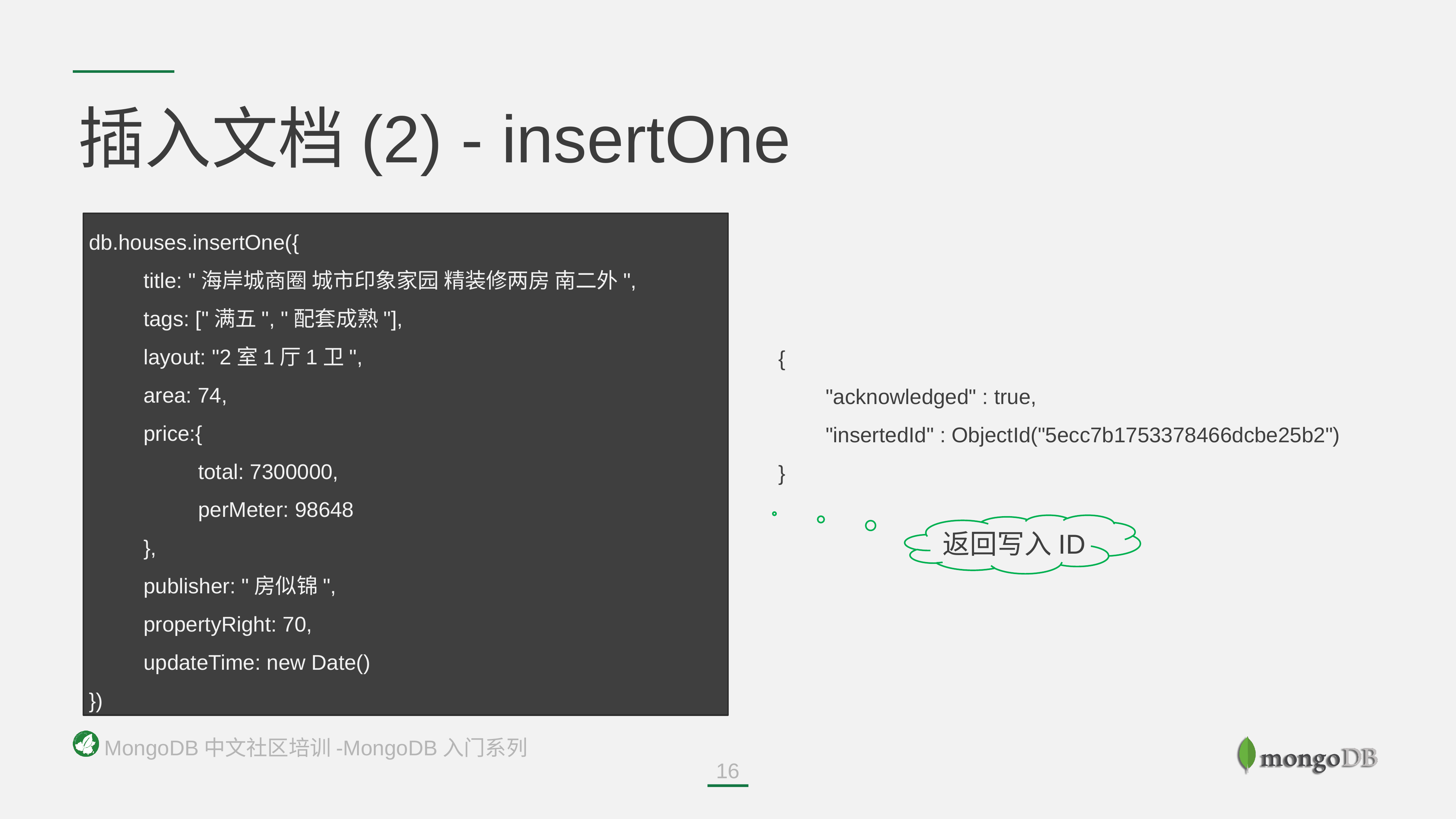

# 插入文档(2) - insertOne
db.houses.insertOne({
	title: "海岸城商圈 城市印象家园 精装修两房 南二外",
	tags: ["满五", "配套成熟"],
	layout: "2室1厅1卫",
	area: 74,
	price:{
		total: 7300000,
		perMeter: 98648
	},
	publisher: "房似锦",
	propertyRight: 70,
	updateTime: new Date()
})
{
        "acknowledged" : true,
        "insertedId" : ObjectId("5ecc7b1753378466dcbe25b2")
}
返回写入ID